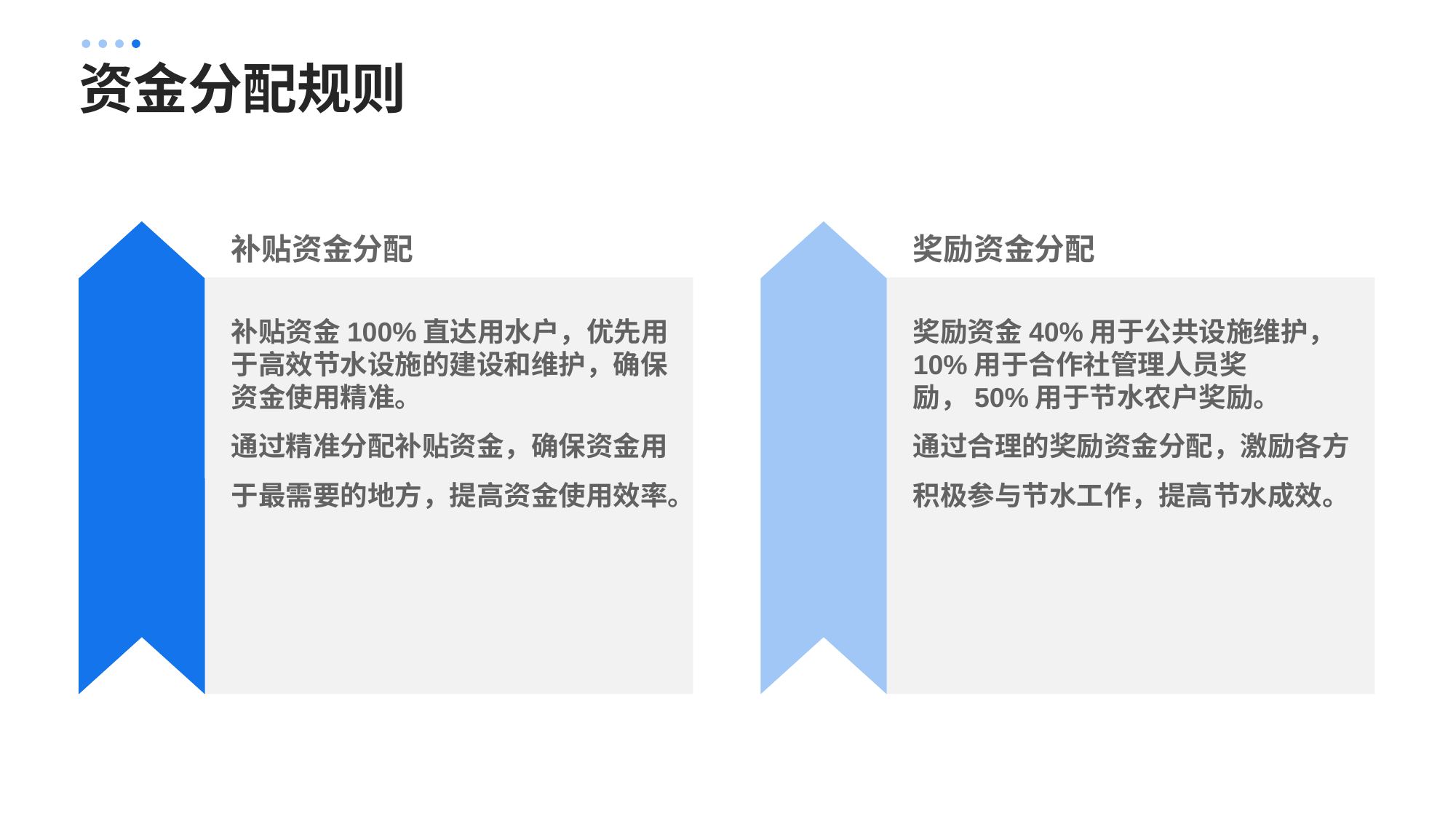

资金分配规则
补贴资金分配
奖励资金分配

补贴资金100%直达用水户，优先用于高效节水设施的建设和维护，确保资金使用精准。
通过精准分配补贴资金，确保资金用于最需要的地方，提高资金使用效率。
奖励资金40%用于公共设施维护，10%用于合作社管理人员奖励，50%用于节水农户奖励。
通过合理的奖励资金分配，激励各方积极参与节水工作，提高节水成效。